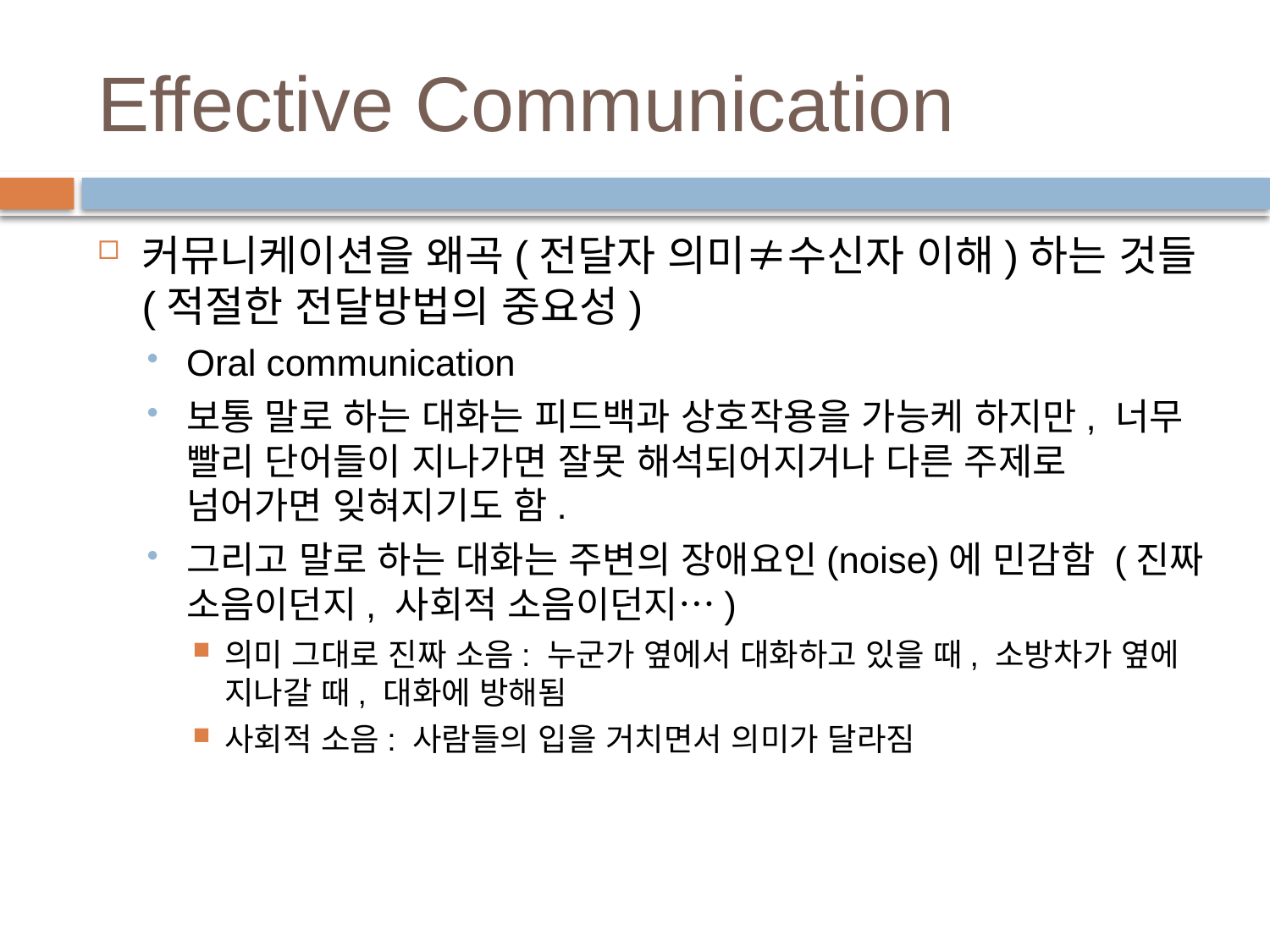

# Effective Communication
커뮤니케이션을 왜곡(전달자 의미≠수신자 이해)하는 것들 (적절한 전달방법의 중요성)
Oral communication
보통 말로 하는 대화는 피드백과 상호작용을 가능케 하지만, 너무 빨리 단어들이 지나가면 잘못 해석되어지거나 다른 주제로 넘어가면 잊혀지기도 함.
그리고 말로 하는 대화는 주변의 장애요인(noise)에 민감함 (진짜 소음이던지, 사회적 소음이던지…)
의미 그대로 진짜 소음: 누군가 옆에서 대화하고 있을 때, 소방차가 옆에 지나갈 때, 대화에 방해됨
사회적 소음: 사람들의 입을 거치면서 의미가 달라짐